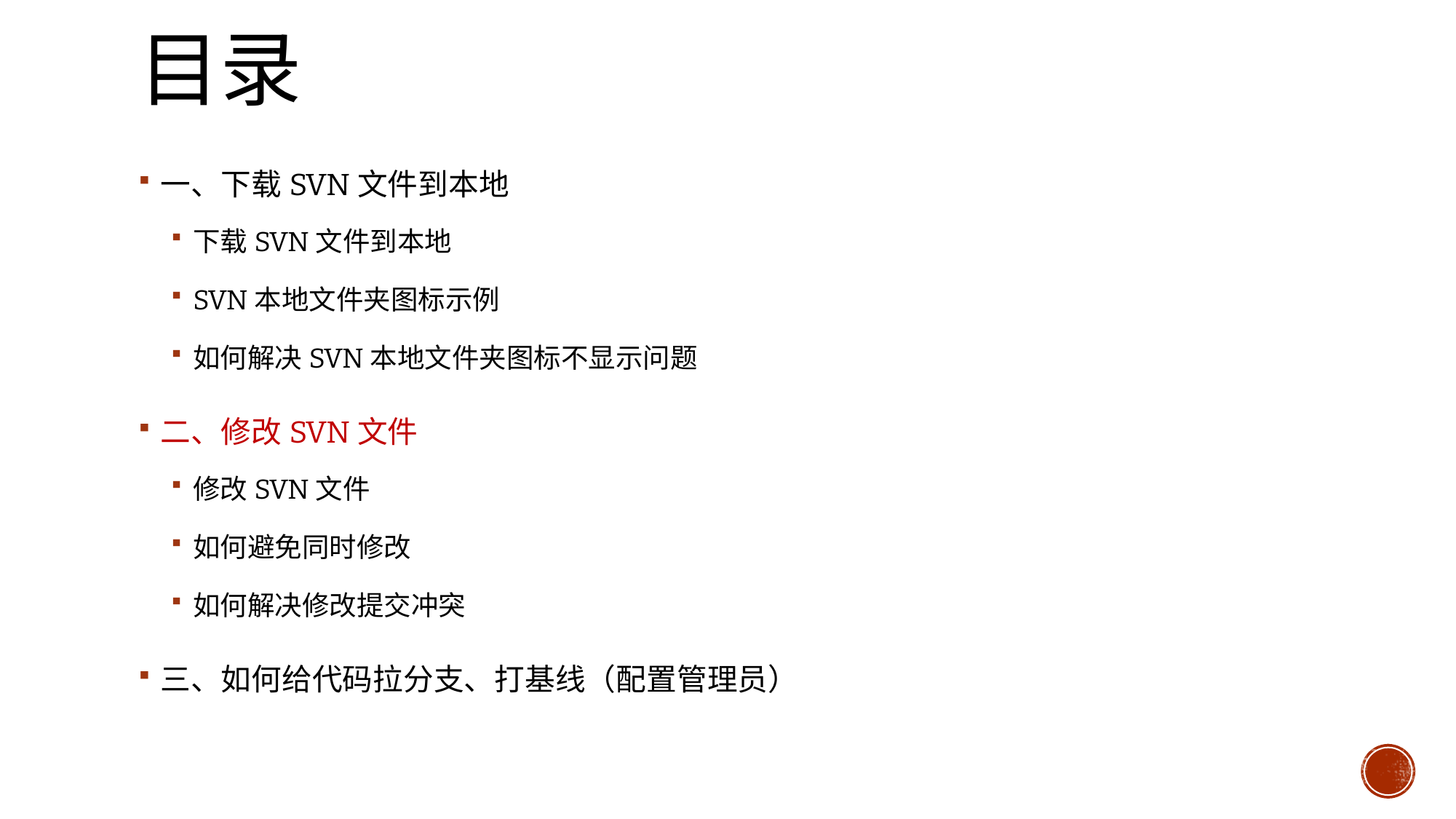

# 目录
一、下载SVN文件到本地
下载SVN文件到本地
SVN本地文件夹图标示例
如何解决SVN本地文件夹图标不显示问题
二、修改SVN文件
修改SVN文件
如何避免同时修改
如何解决修改提交冲突
三、如何给代码拉分支、打基线（配置管理员）